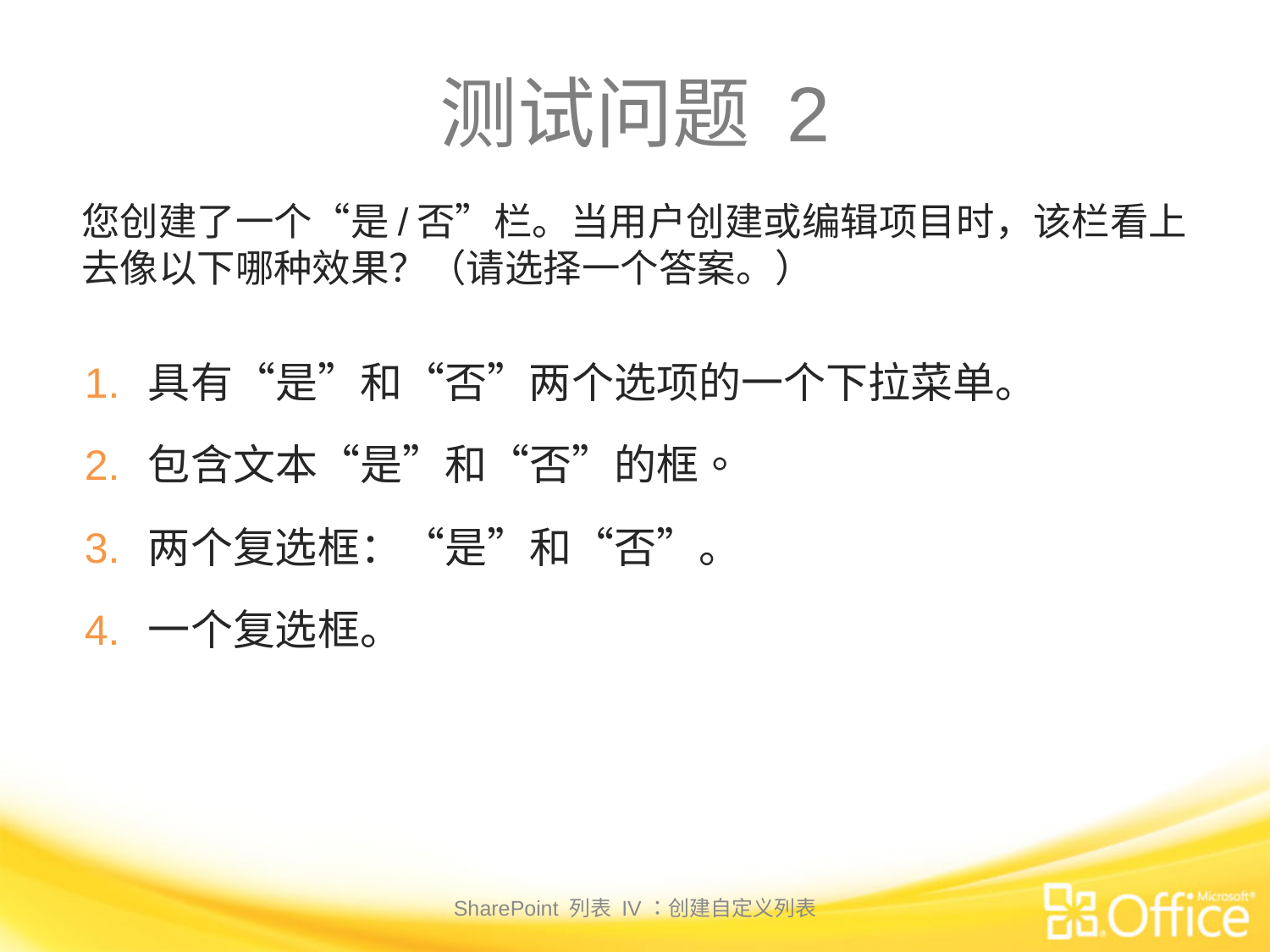

# 测试问题 2
您创建了一个“是/否”栏。当用户创建或编辑项目时，该栏看上去像以下哪种效果？（请选择一个答案。）
具有“是”和“否”两个选项的一个下拉菜单。
包含文本“是”和“否”的框。
两个复选框：“是”和“否”。
一个复选框。
SharePoint 列表 IV：创建自定义列表